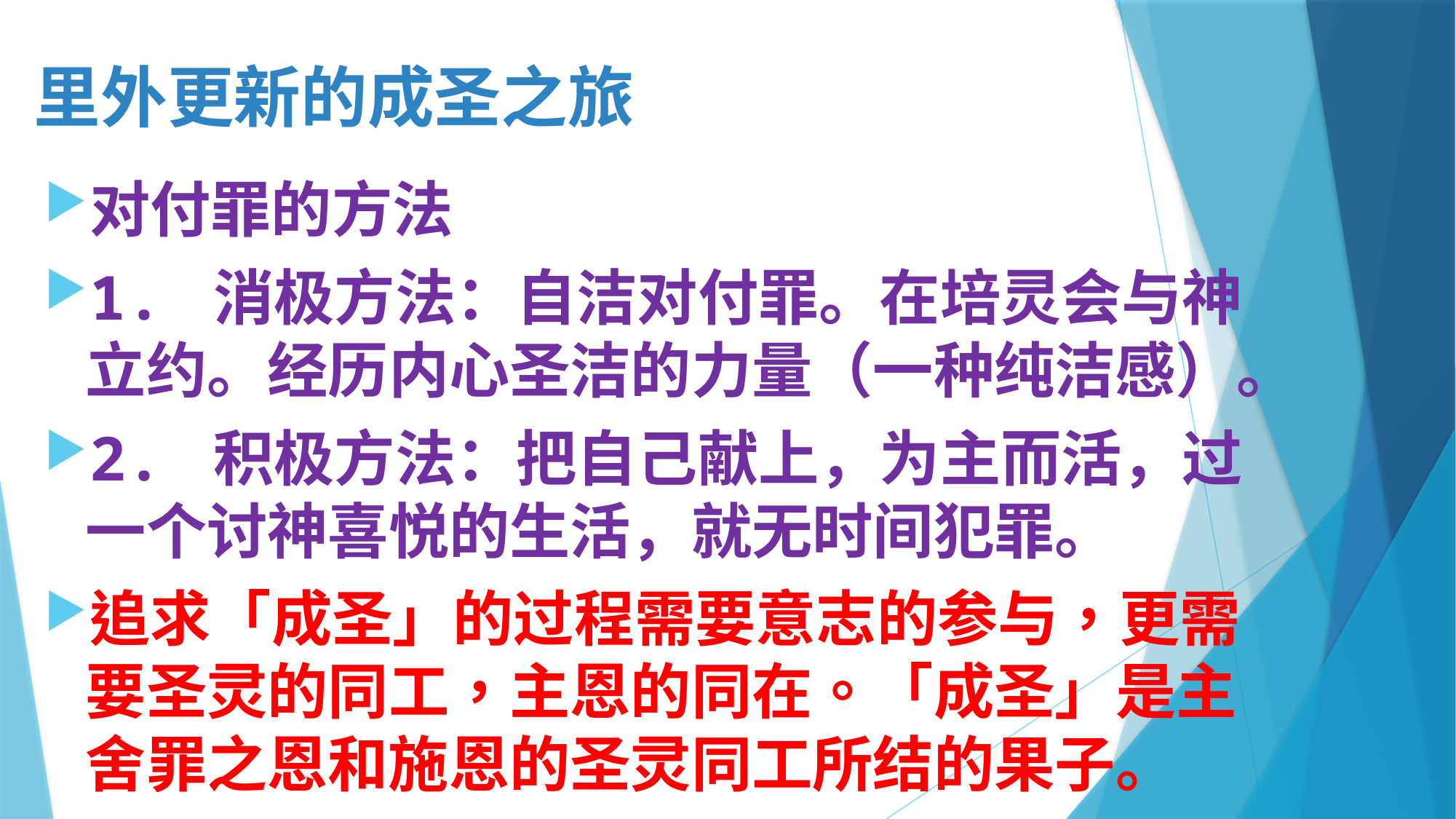

# 里外更新的成圣之旅
对付罪的方法
1. 消极方法：自洁对付罪。在培灵会与神立约。经历内心圣洁的力量（一种纯洁感）。
2. 积极方法：把自己献上，为主而活，过一个讨神喜悦的生活，就无时间犯罪。
追求「成圣」的过程需要意志的参与，更需要圣灵的同工，主恩的同在。「成圣」是主舍罪之恩和施恩的圣灵同工所结的果子。